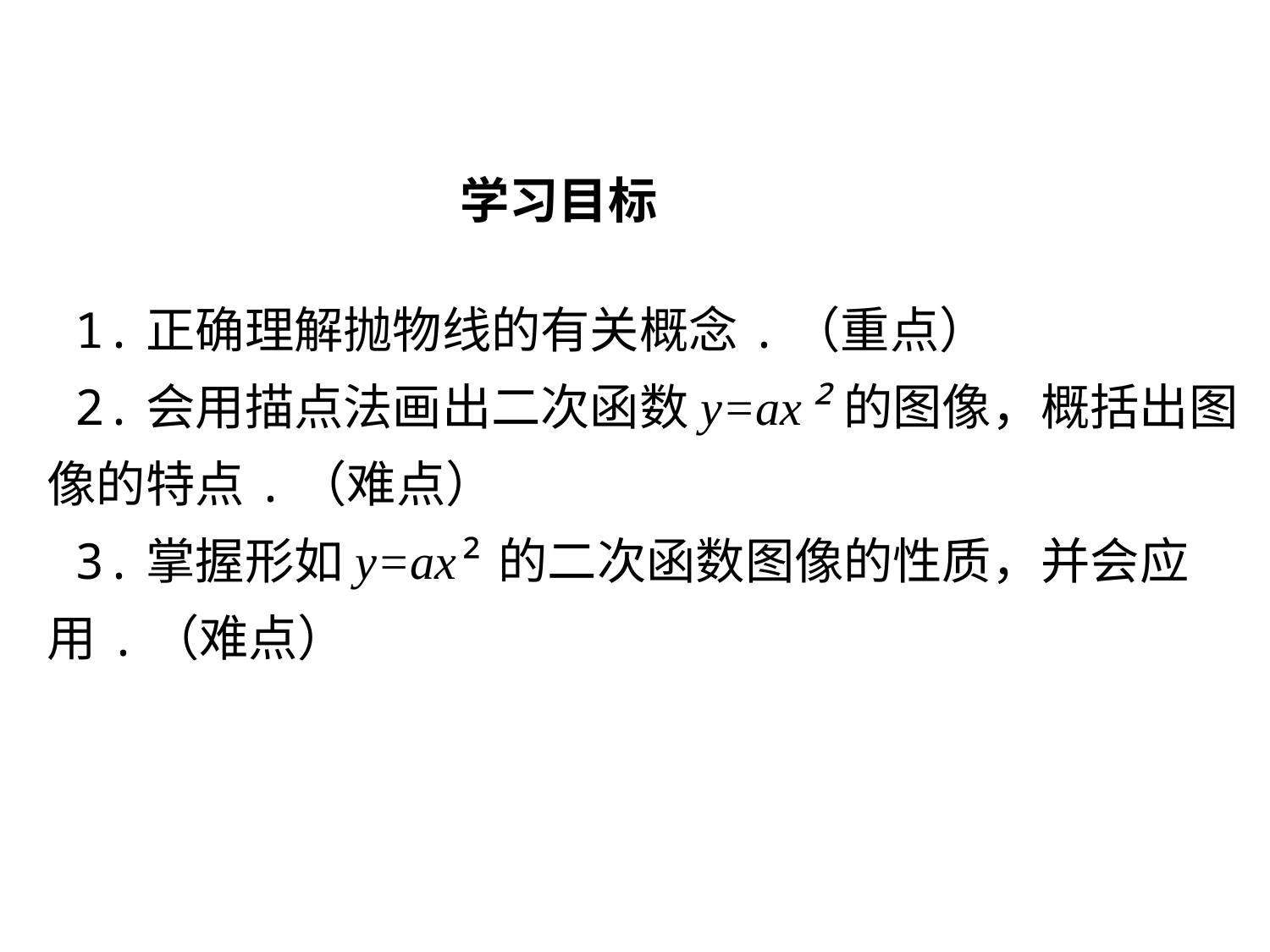

学习目标
1.正确理解抛物线的有关概念.（重点）
2.会用描点法画出二次函数y=ax²的图像，概括出图像的特点.（难点）
3.掌握形如y=ax²的二次函数图像的性质，并会应用.（难点）